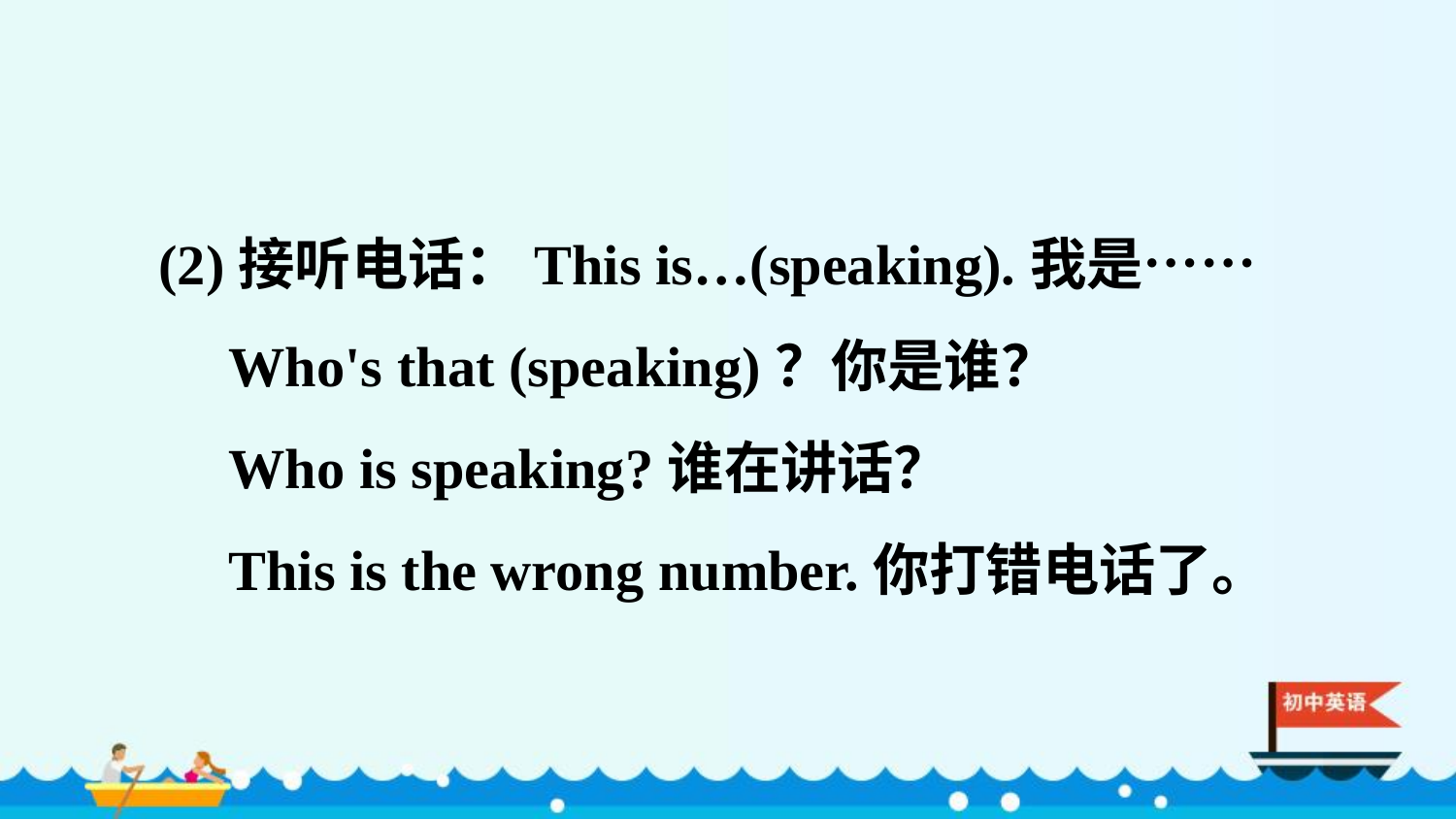

(2)接听电话：This is…(speaking).我是……
     Who's that (speaking)？你是谁？
     Who is speaking?谁在讲话？
     This is the wrong number.你打错电话了。